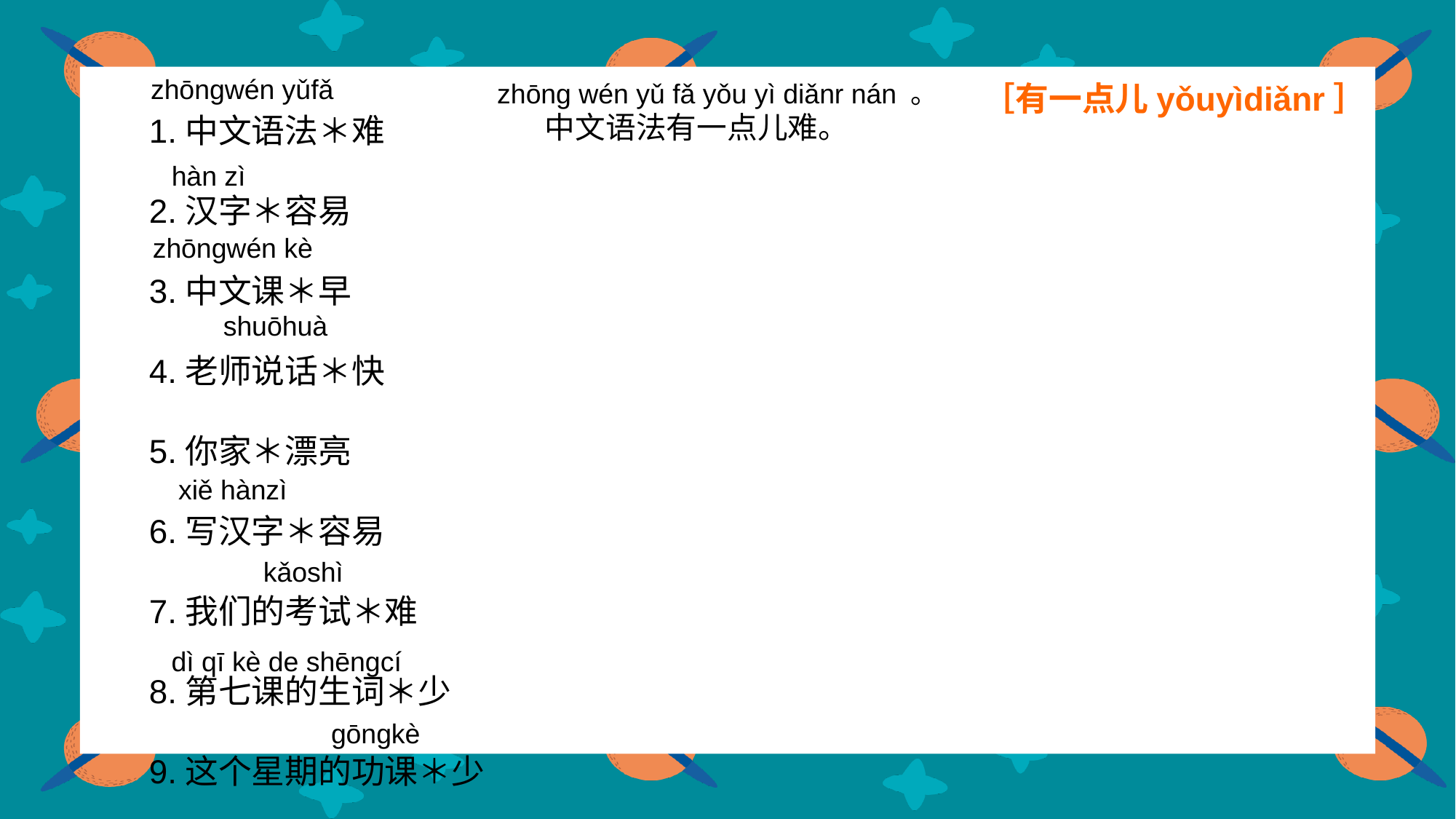

zhōngwén yǔfǎ
zhōng wén yǔ fǎ yǒu yì diǎnr nán 。
［有一点儿yǒuyìdiǎnr］
中文语法有一点儿难。
1.中文语法＊难

2.汉字＊容易

3.中文课＊早

4.老师说话＊快

5.你家＊漂亮

6.写汉字＊容易

7.我们的考试＊难

8.第七课的生词＊少

9.这个星期的功课＊少
hàn zì
zhōngwén kè
shuōhuà
xiě hànzì
kǎoshì
dì qī kè de shēngcí
gōngkè